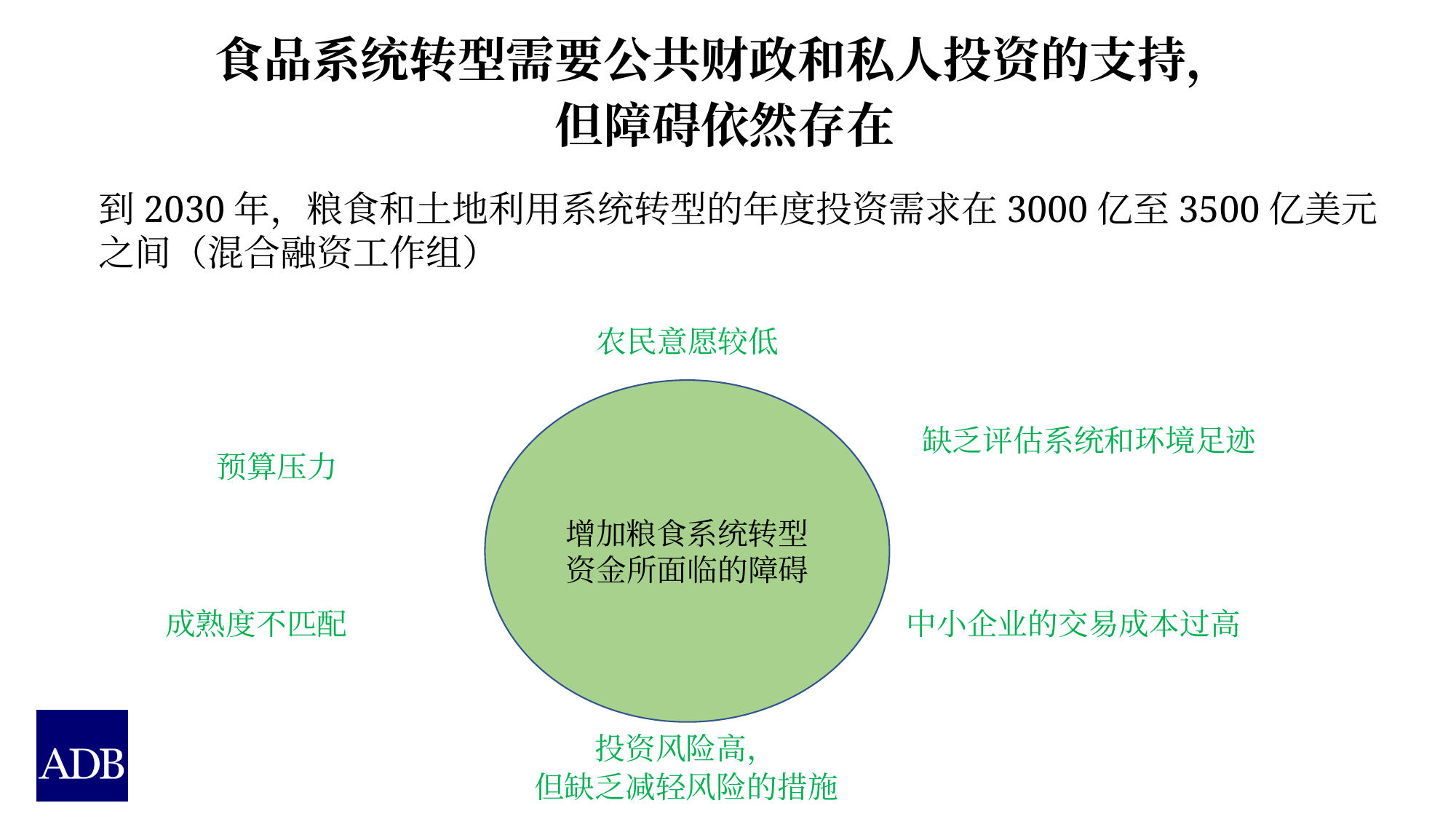

食品系统转型需要公共财政和私人投资的支持，
但障碍依然存在
到2030年，粮食和土地利用系统转型的年度投资需求在3000亿至3500亿美元之间（混合融资工作组）
农民意愿较低
增加粮食系统转型资金所面临的障碍
缺乏评估系统和环境足迹
预算压力
成熟度不匹配
中小企业的交易成本过高
投资风险高，
但缺乏减轻风险的措施